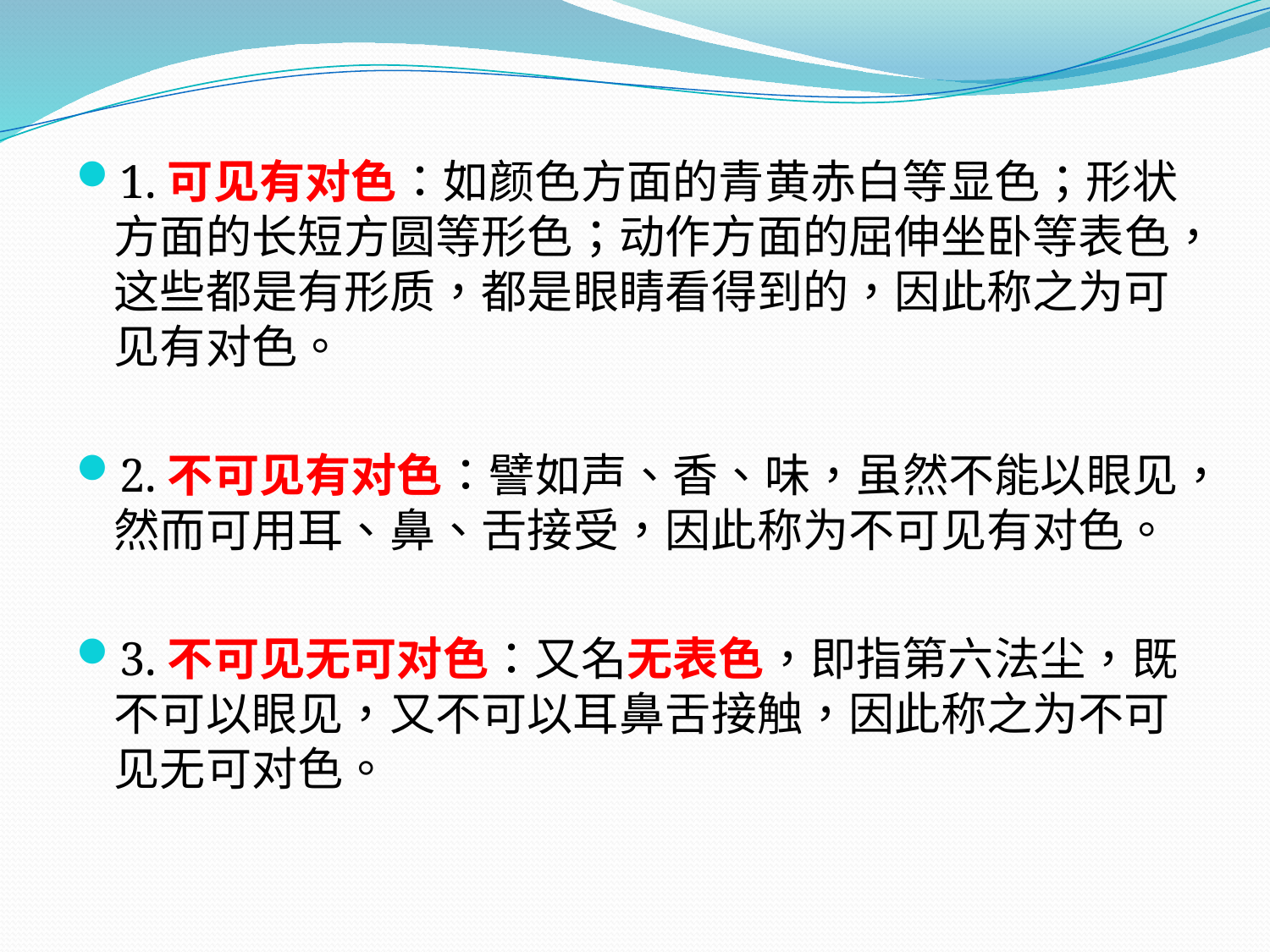

1.可见有对色：如颜色方面的青黄赤白等显色；形状方面的长短方圆等形色；动作方面的屈伸坐卧等表色，这些都是有形质，都是眼睛看得到的，因此称之为可见有对色。

2.不可见有对色：譬如声、香、味，虽然不能以眼见，然而可用耳、鼻、舌接受，因此称为不可见有对色。

3.不可见无可对色：又名无表色，即指第六法尘，既不可以眼见，又不可以耳鼻舌接触，因此称之为不可见无可对色。